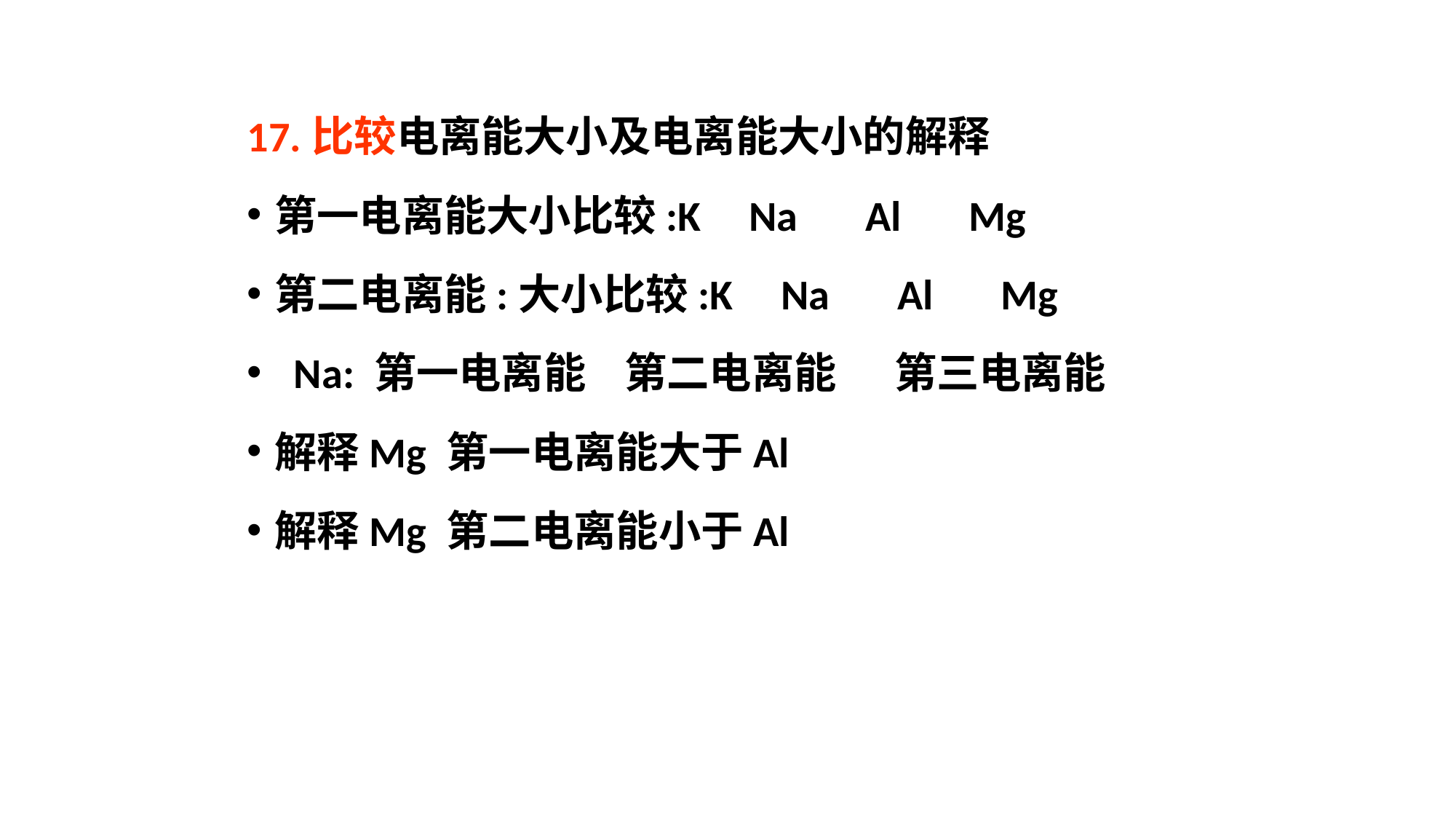

17.比较电离能大小及电离能大小的解释
第一电离能大小比较:K     Na       Al       Mg
第二电离能:大小比较:K     Na       Al       Mg
  Na: 第一电离能    第二电离能      第三电离能
解释Mg 第一电离能大于Al
解释Mg 第二电离能小于Al